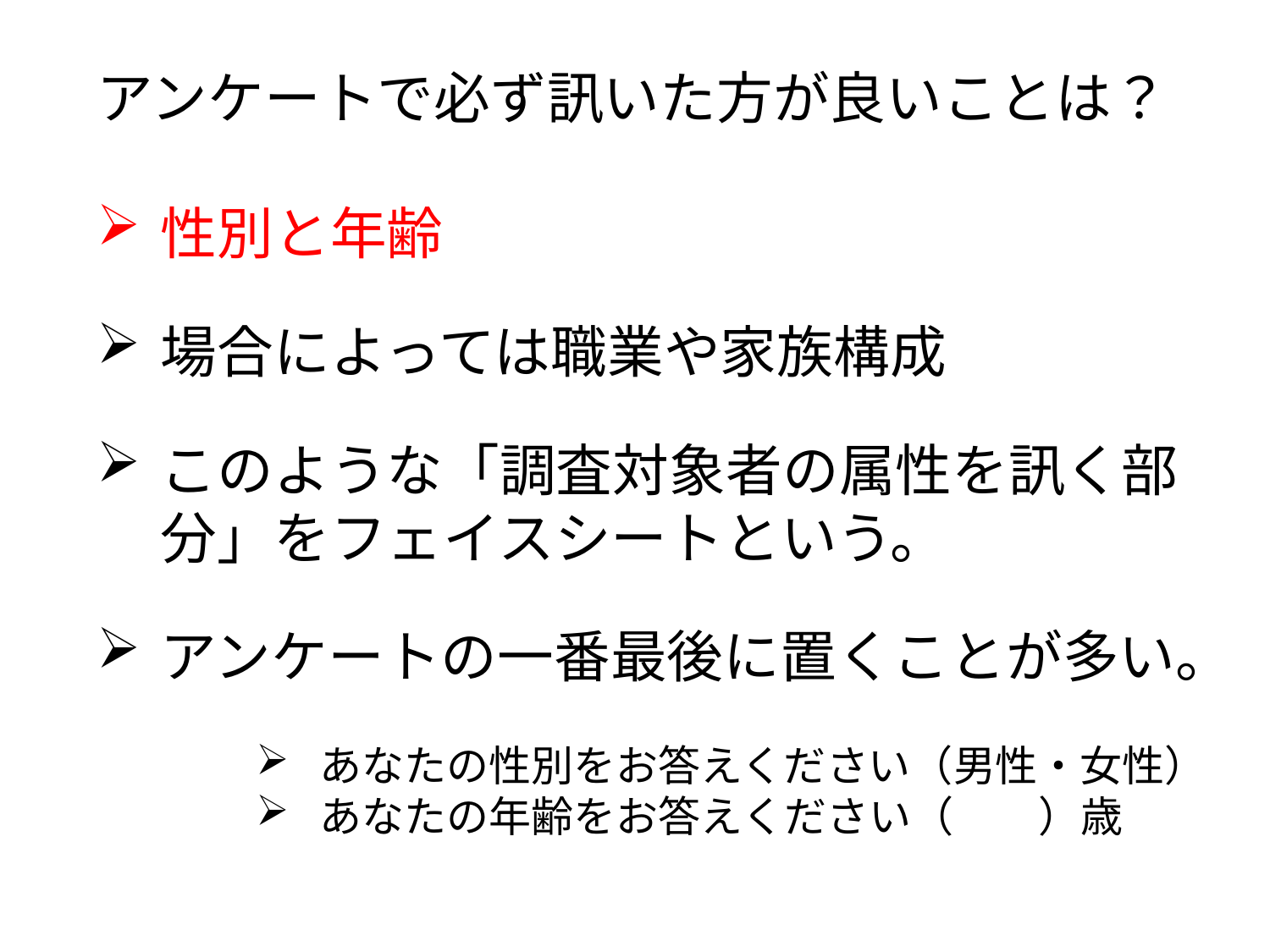

アンケートで必ず訊いた方が良いことは？

性別と年齢

場合によっては職業や家族構成

このような「調査対象者の属性を訊く部分」をフェイスシートという。

アンケートの一番最後に置くことが多い。

あなたの性別をお答えください（男性・女性）
あなたの年齢をお答えください（　　）歳